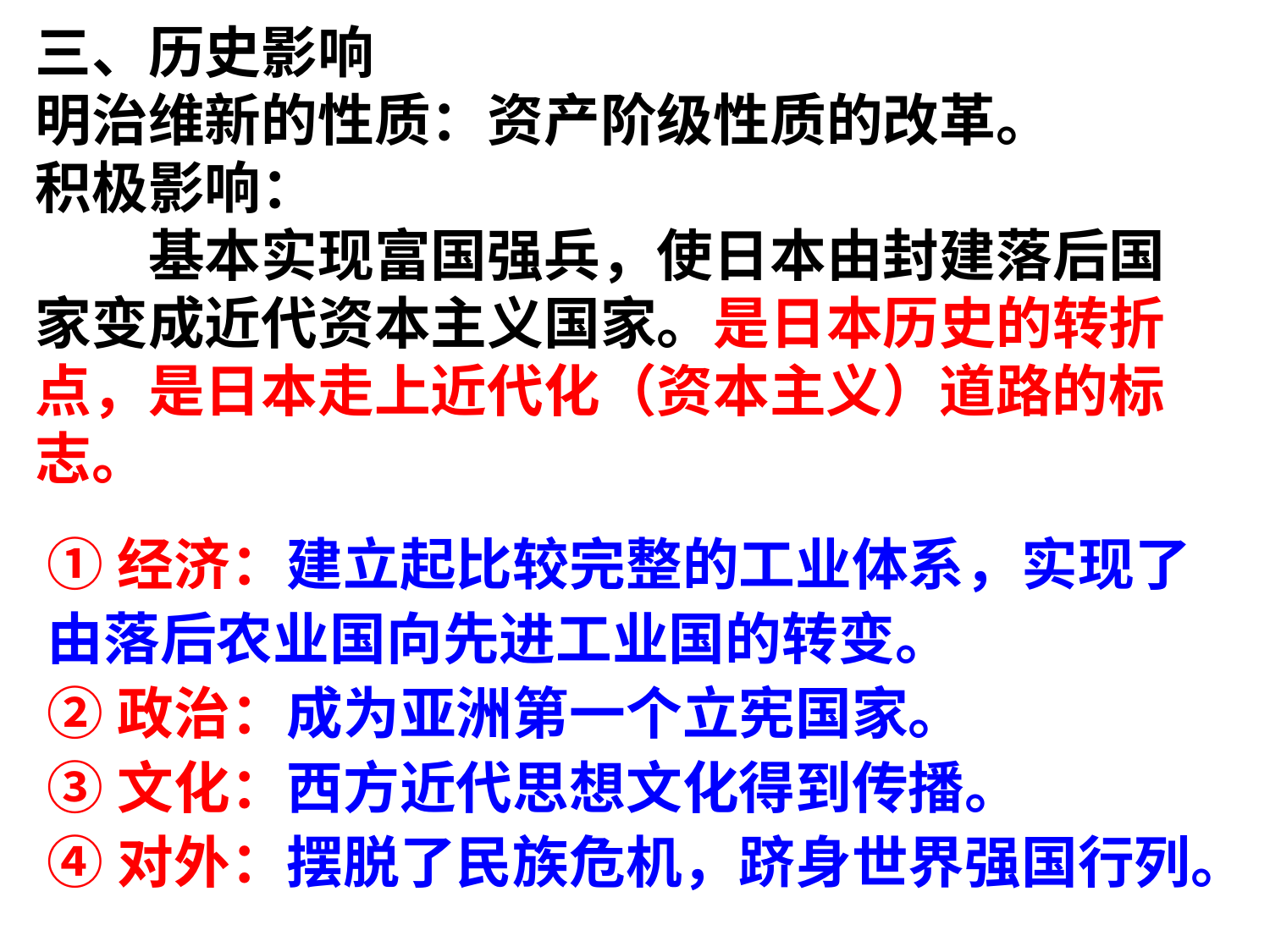

三、历史影响
明治维新的性质：资产阶级性质的改革。
积极影响：
　　基本实现富国强兵，使日本由封建落后国家变成近代资本主义国家。是日本历史的转折点，是日本走上近代化（资本主义）道路的标志。
①经济：建立起比较完整的工业体系，实现了由落后农业国向先进工业国的转变。
②政治：成为亚洲第一个立宪国家。
③文化：西方近代思想文化得到传播。
④对外：摆脱了民族危机，跻身世界强国行列。